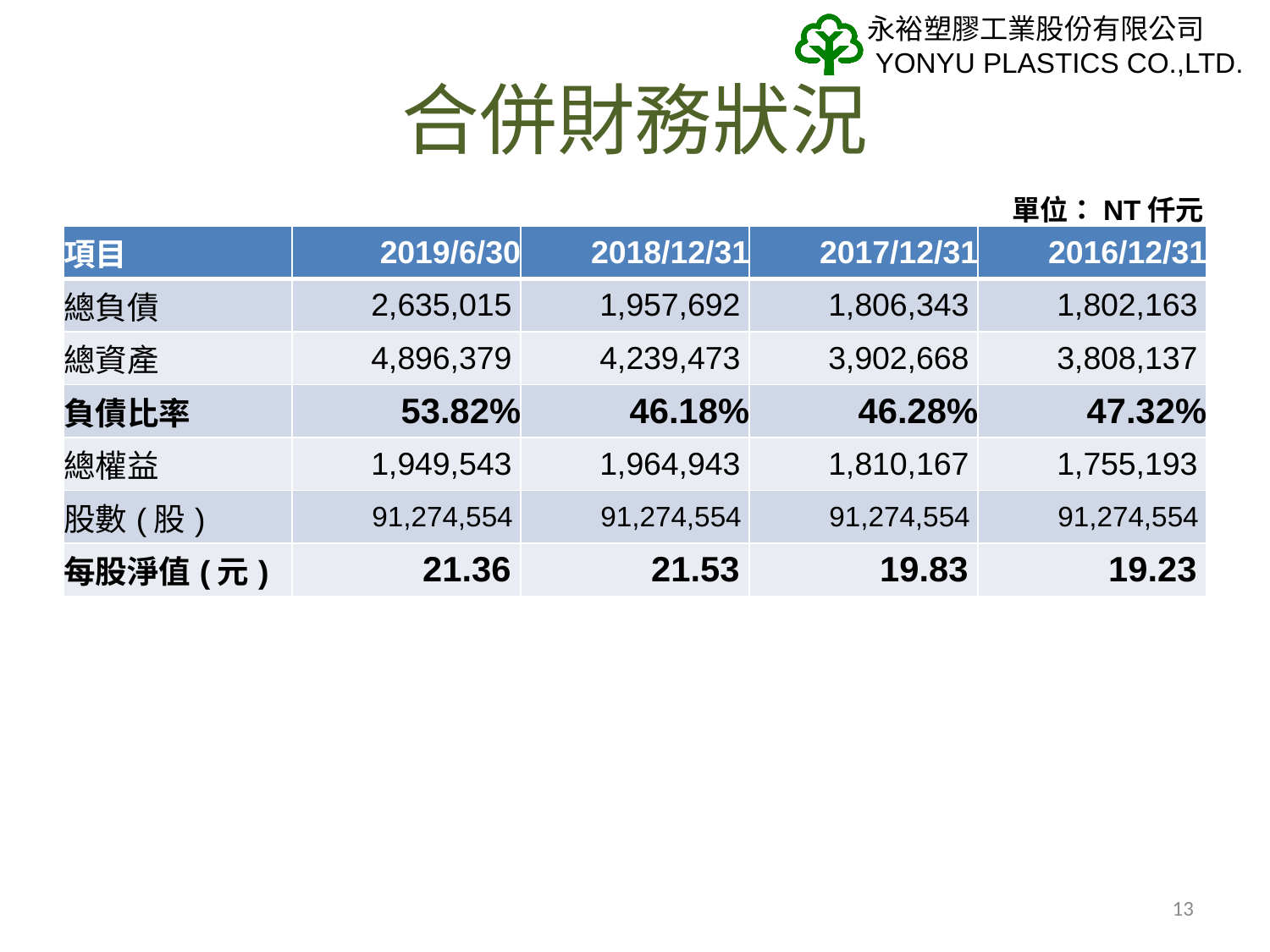

# 合併財務狀況
單位：NT仟元
| 項目 | 2019/6/30 | 2018/12/31 | 2017/12/31 | 2016/12/31 |
| --- | --- | --- | --- | --- |
| 總負債 | 2,635,015 | 1,957,692 | 1,806,343 | 1,802,163 |
| 總資產 | 4,896,379 | 4,239,473 | 3,902,668 | 3,808,137 |
| 負債比率 | 53.82% | 46.18% | 46.28% | 47.32% |
| 總權益 | 1,949,543 | 1,964,943 | 1,810,167 | 1,755,193 |
| 股數(股) | 91,274,554 | 91,274,554 | 91,274,554 | 91,274,554 |
| 每股淨值(元) | 21.36 | 21.53 | 19.83 | 19.23 |
13